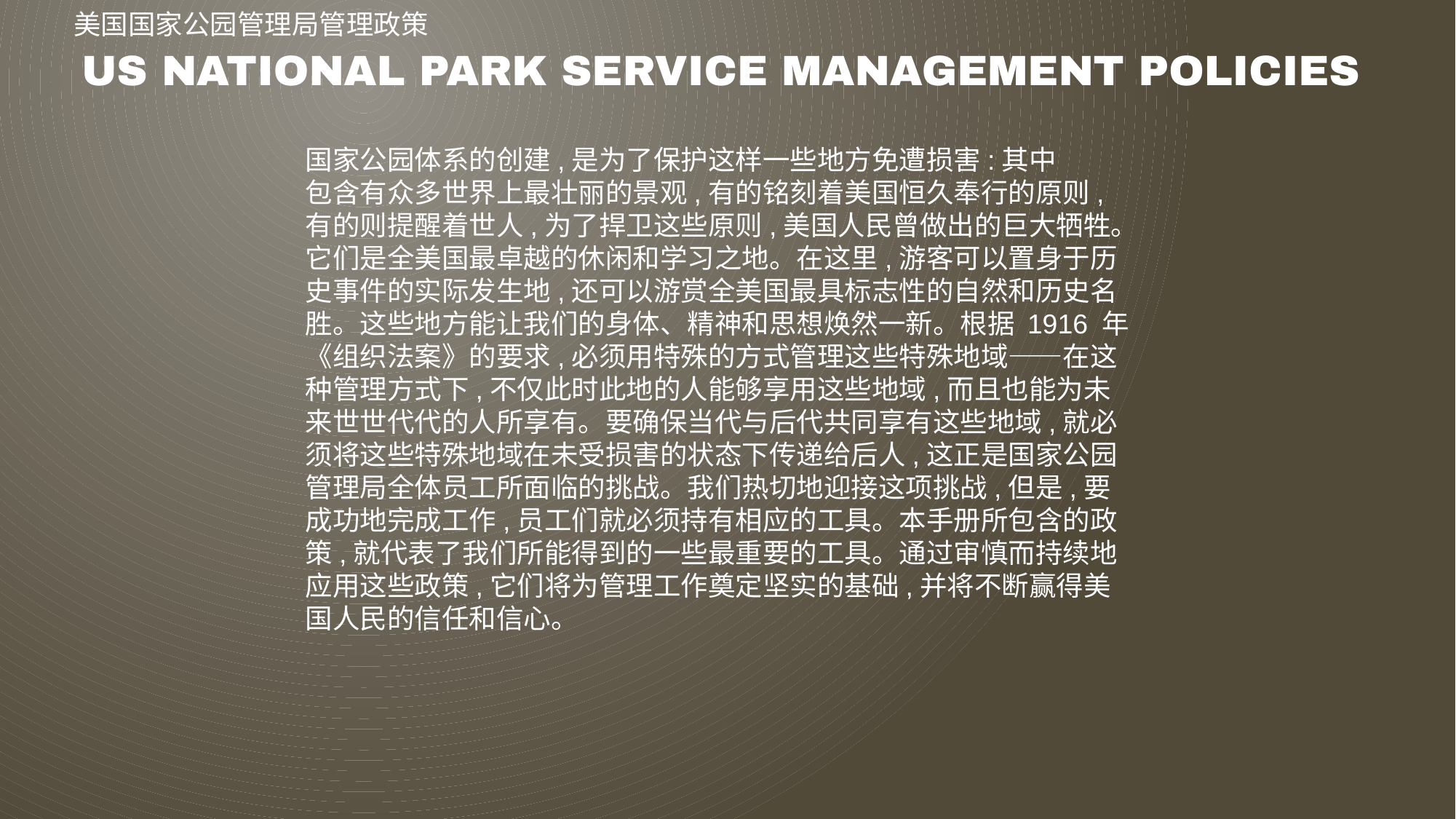

美国国家公园管理局管理政策
US National Park Service Management Policies
国家公园体系的创建,是为了保护这样一些地方免遭损害:其中
包含有众多世界上最壮丽的景观,有的铭刻着美国恒久奉行的原则,
有的则提醒着世人,为了捍卫这些原则,美国人民曾做出的巨大牺牲。
它们是全美国最卓越的休闲和学习之地。在这里,游客可以置身于历
史事件的实际发生地,还可以游赏全美国最具标志性的自然和历史名
胜。这些地方能让我们的身体、精神和思想焕然一新。根据 1916 年
《组织法案》的要求,必须用特殊的方式管理这些特殊地域——在这
种管理方式下,不仅此时此地的人能够享用这些地域,而且也能为未
来世世代代的人所享有。要确保当代与后代共同享有这些地域,就必
须将这些特殊地域在未受损害的状态下传递给后人,这正是国家公园
管理局全体员工所面临的挑战。我们热切地迎接这项挑战,但是,要
成功地完成工作,员工们就必须持有相应的工具。本手册所包含的政
策,就代表了我们所能得到的一些最重要的工具。通过审慎而持续地
应用这些政策,它们将为管理工作奠定坚实的基础,并将不断赢得美
国人民的信任和信心。